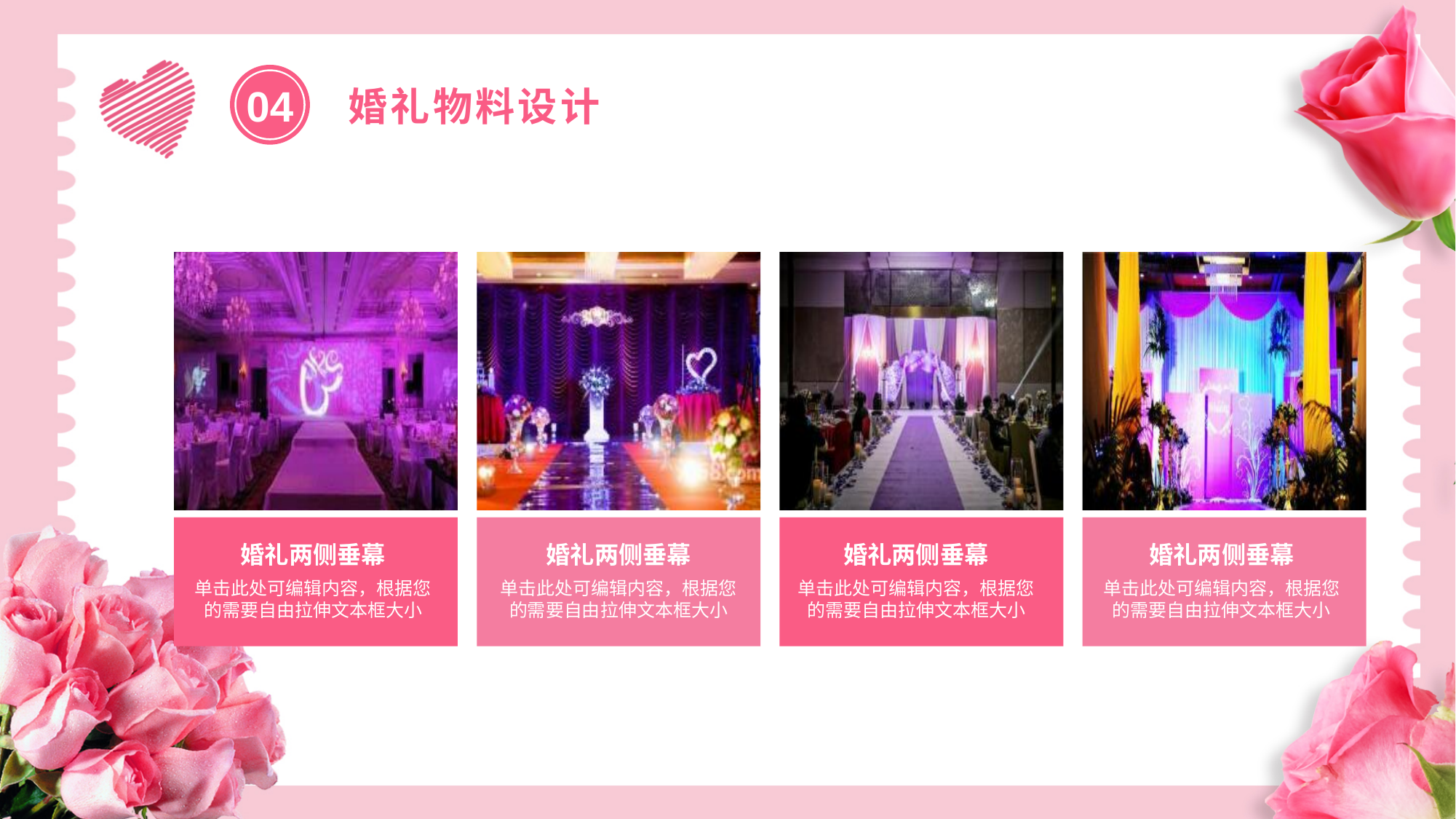

婚礼物料设计
04

婚礼两侧垂幕
婚礼两侧垂幕
婚礼两侧垂幕
婚礼两侧垂幕
单击此处可编辑内容，根据您的需要自由拉伸文本框大小
单击此处可编辑内容，根据您的需要自由拉伸文本框大小
单击此处可编辑内容，根据您的需要自由拉伸文本框大小
单击此处可编辑内容，根据您的需要自由拉伸文本框大小